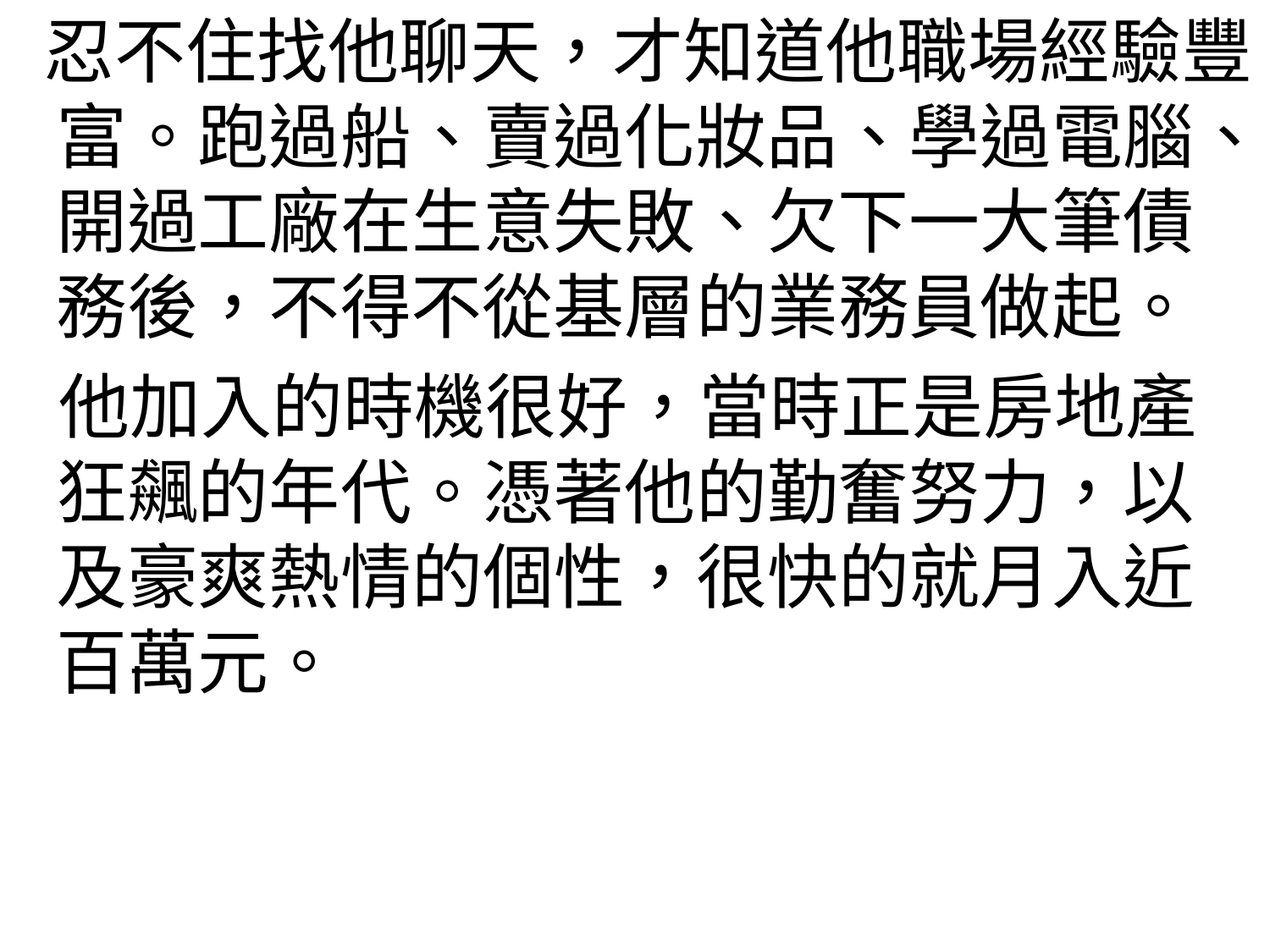

忍不住找他聊天，才知道他職場經驗豐富。跑過船、賣過化妝品、學過電腦、開過工廠在生意失敗、欠下一大筆債務後，不得不從基層的業務員做起。
  他加入的時機很好，當時正是房地產狂飆的年代。憑著他的勤奮努力，以及豪爽熱情的個性，很快的就月入近百萬元。